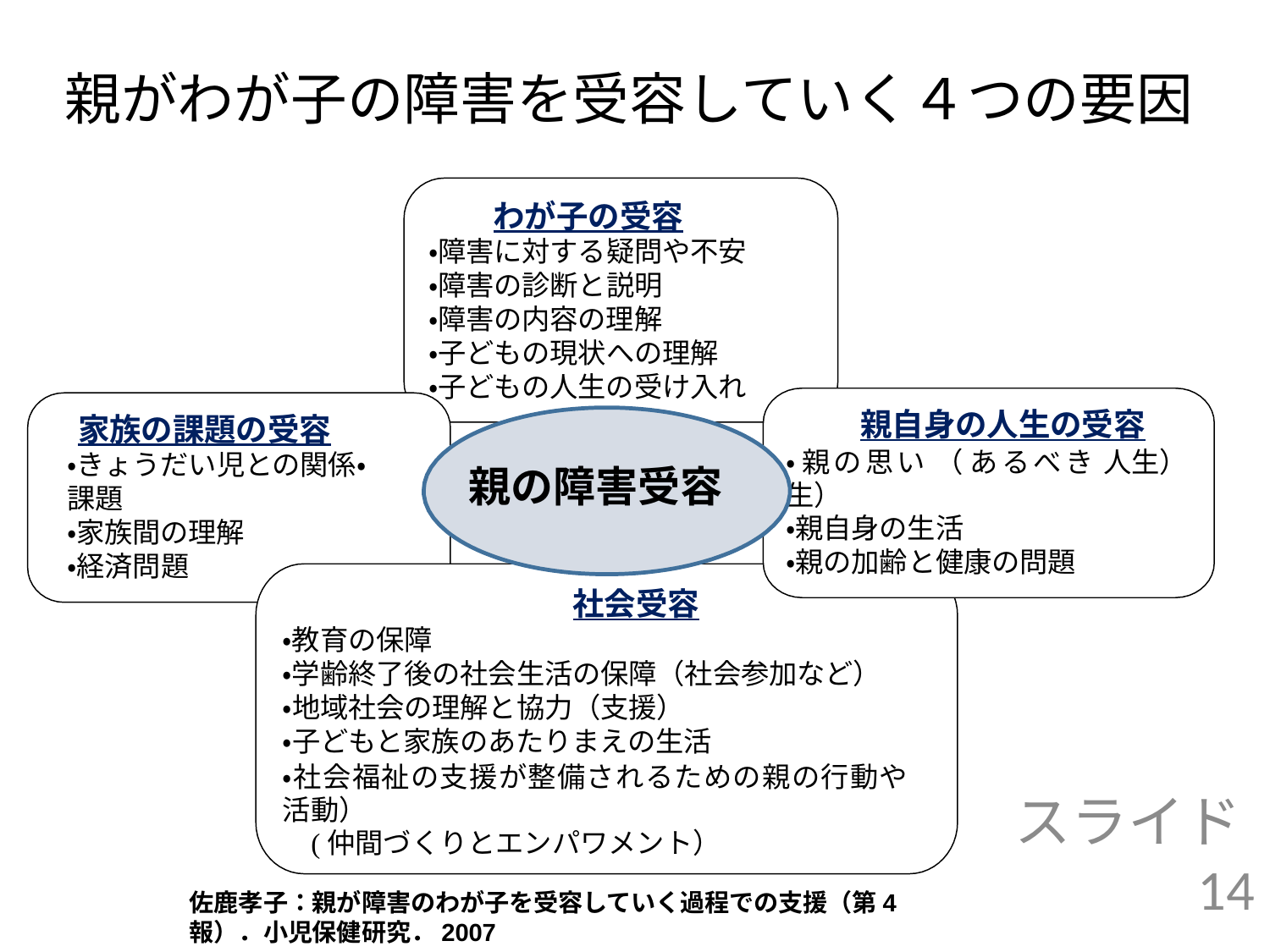

# 親がわが子の障害を受容していく４つの要因

わが子の受容
・障害に対する疑問や不安
・障害の診断と説明
・障害の内容の理解
・子どもの現状への理解
・子どもの人生の受け入れ

親自身の人生の受容
・ 親の思い （ あるべき 人生）  生）
・親自身の生活
・親の加齢と健康の問題

家族の課題の受容
・きょうだい児との関係・課題
・家族間の理解
・経済問題
親の障害受容

社会受容
・教育の保障
・学齢終了後の社会生活の保障（社会参加など）
・地域社会の理解と協力（支援）
・子どもと家族のあたりまえの生活
・社会福祉の支援が整備されるための親の行動や  活動）
(仲間づくりとエンパワメント）

佐鹿孝子：親が障害のわが子を受容していく過程での支援（第4報）．小児保健研究．2007
スライド14